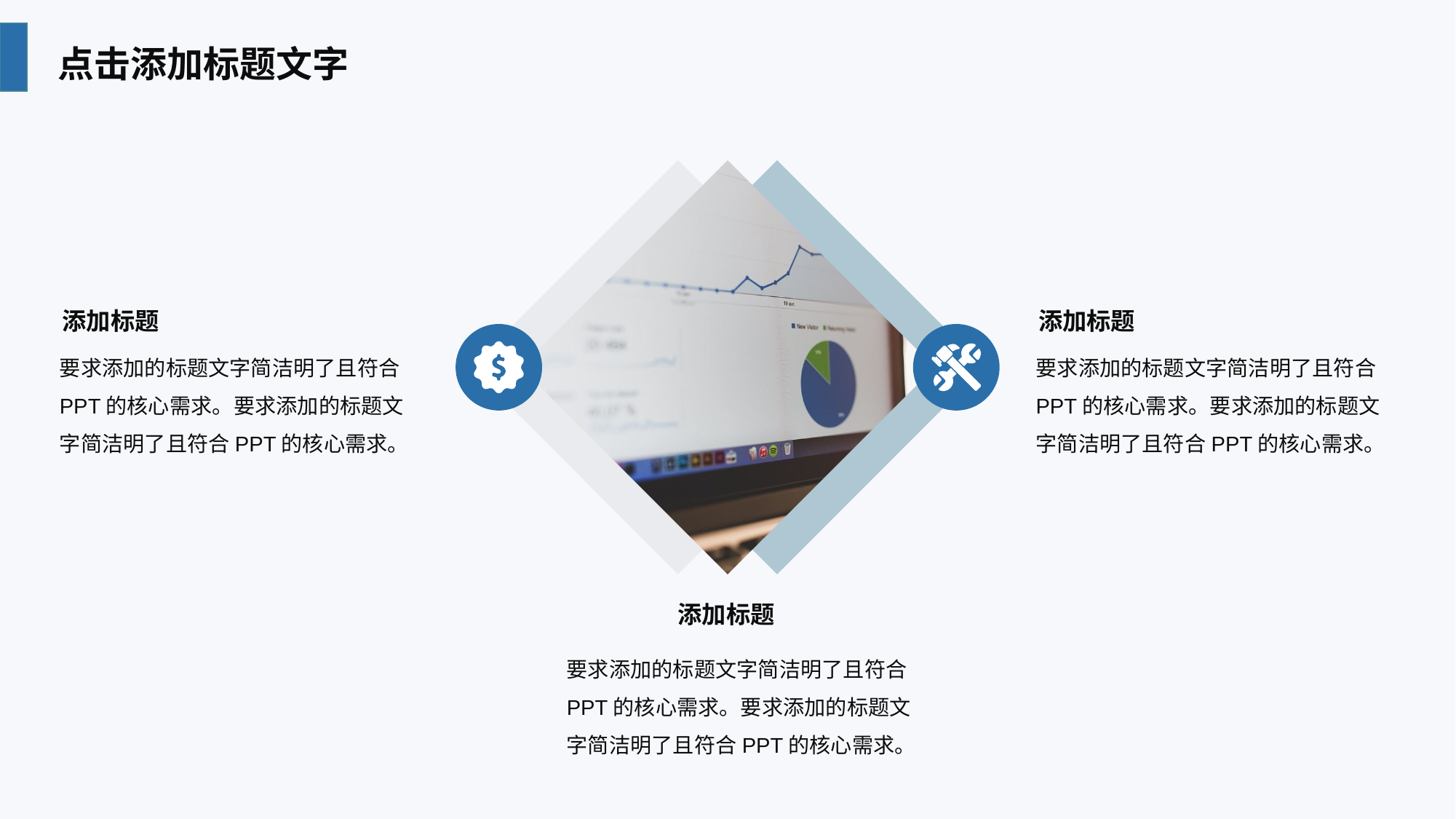

点击添加标题文字

添加标题
添加标题

要求添加的标题文字简洁明了且符合PPT的核心需求。要求添加的标题文字简洁明了且符合PPT的核心需求。
要求添加的标题文字简洁明了且符合PPT的核心需求。要求添加的标题文字简洁明了且符合PPT的核心需求。
添加标题
要求添加的标题文字简洁明了且符合PPT的核心需求。要求添加的标题文字简洁明了且符合PPT的核心需求。